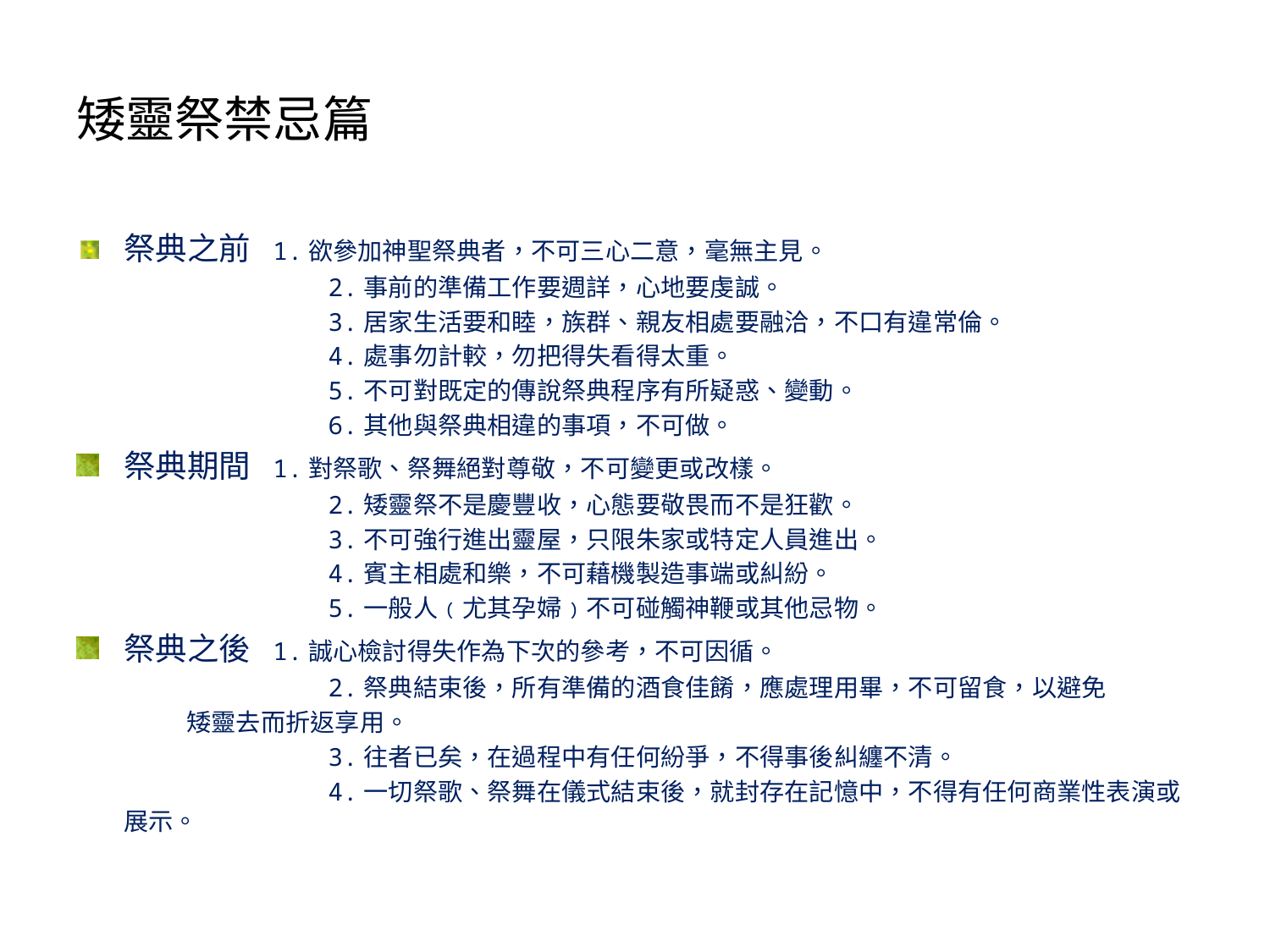

# 矮靈祭禁忌篇
祭典之前  1.欲參加神聖祭典者，不可三心二意，毫無主見。
                 2.事前的準備工作要週詳，心地要虔誠。
                 3.居家生活要和睦，族群、親友相處要融洽，不口有違常倫。
                 4.處事勿計較，勿把得失看得太重。
                 5.不可對既定的傳說祭典程序有所疑惑、變動。
                 6.其他與祭典相違的事項，不可做。
祭典期間  1.對祭歌、祭舞絕對尊敬，不可變更或改樣。
                 2.矮靈祭不是慶豐收，心態要敬畏而不是狂歡。
                 3.不可強行進出靈屋，只限朱家或特定人員進出。
                 4.賓主相處和樂，不可藉機製造事端或糾紛。
                 5.一般人﹙尤其孕婦﹚不可碰觸神鞭或其他忌物。
祭典之後  1.誠心檢討得失作為下次的參考，不可因循。
                 2.祭典結束後，所有準備的酒食佳餚，應處理用畢，不可留食，以避免
                   矮靈去而折返享用。
                 3.往者已矣，在過程中有任何紛爭，不得事後糾纏不清。
                 4.一切祭歌、祭舞在儀式結束後，就封存在記憶中，不得有任何商業性表演或展示。